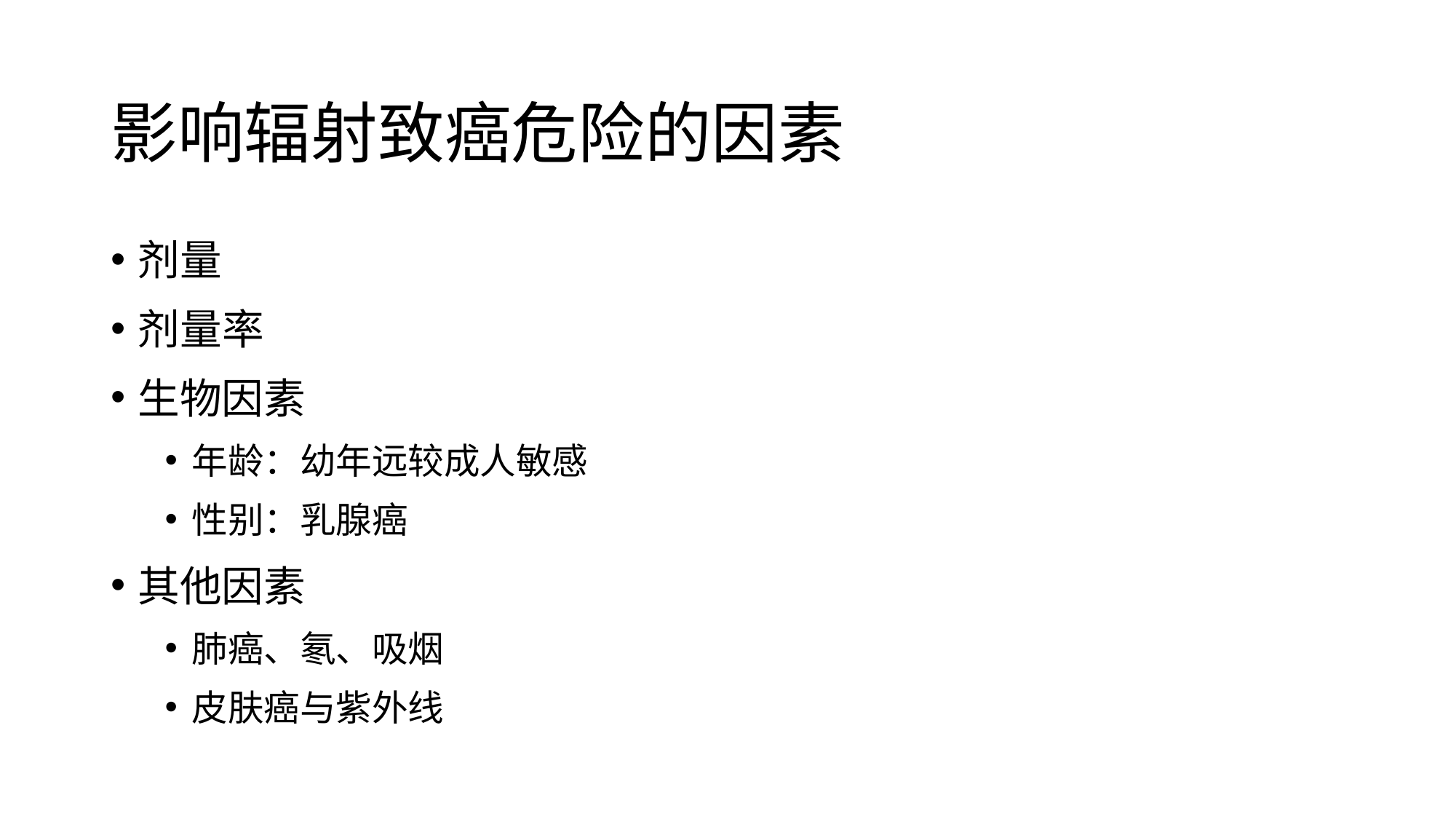

# 影响辐射致癌危险的因素
剂量
剂量率
生物因素
年龄：幼年远较成人敏感
性别：乳腺癌
其他因素
肺癌、氡、吸烟
皮肤癌与紫外线